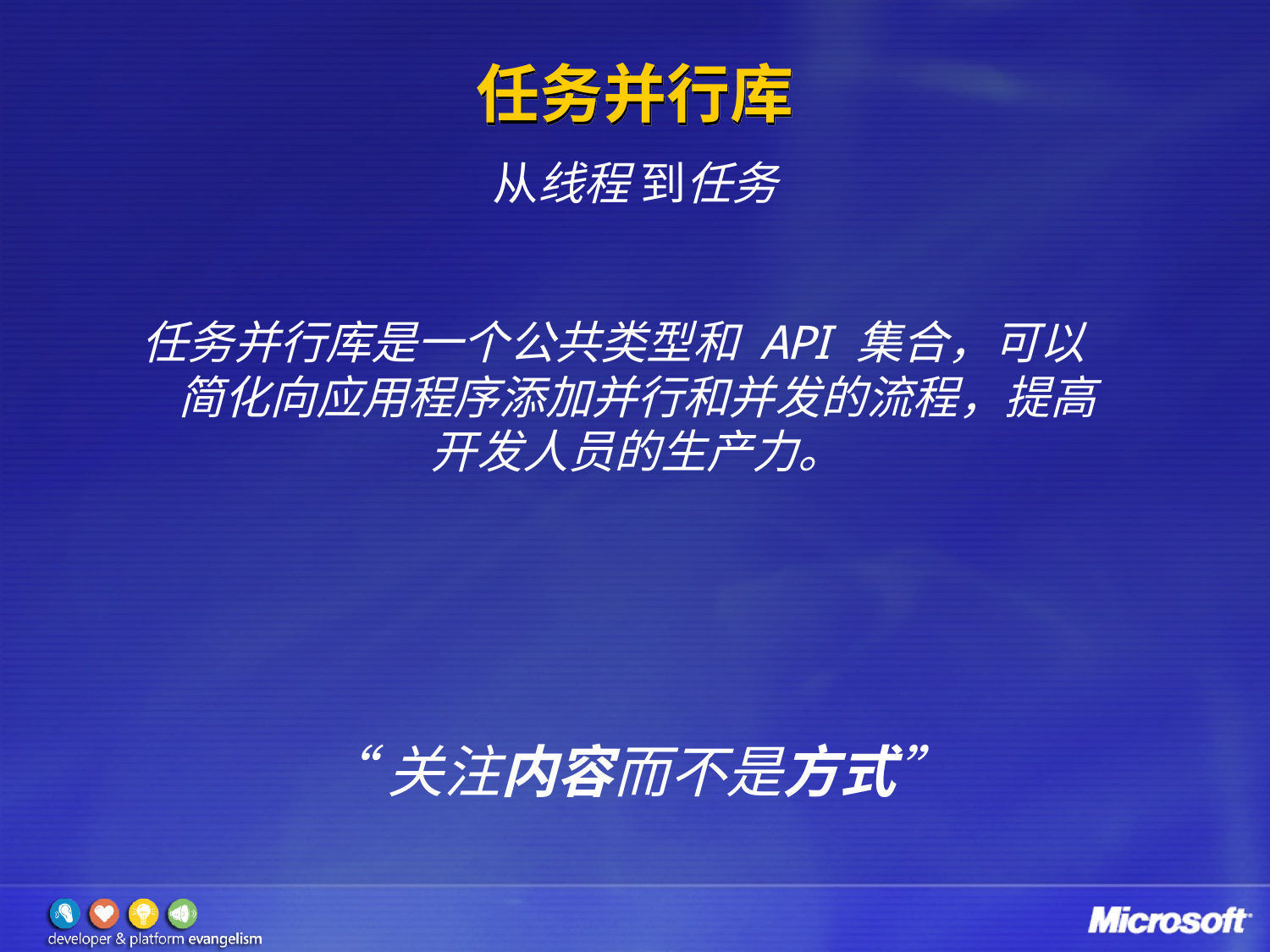

# 任务并行库
从线程 到任务
任务并行库是一个公共类型和 API 集合，可以简化向应用程序添加并行和并发的流程，提高开发人员的生产力。
“关注内容而不是方式”